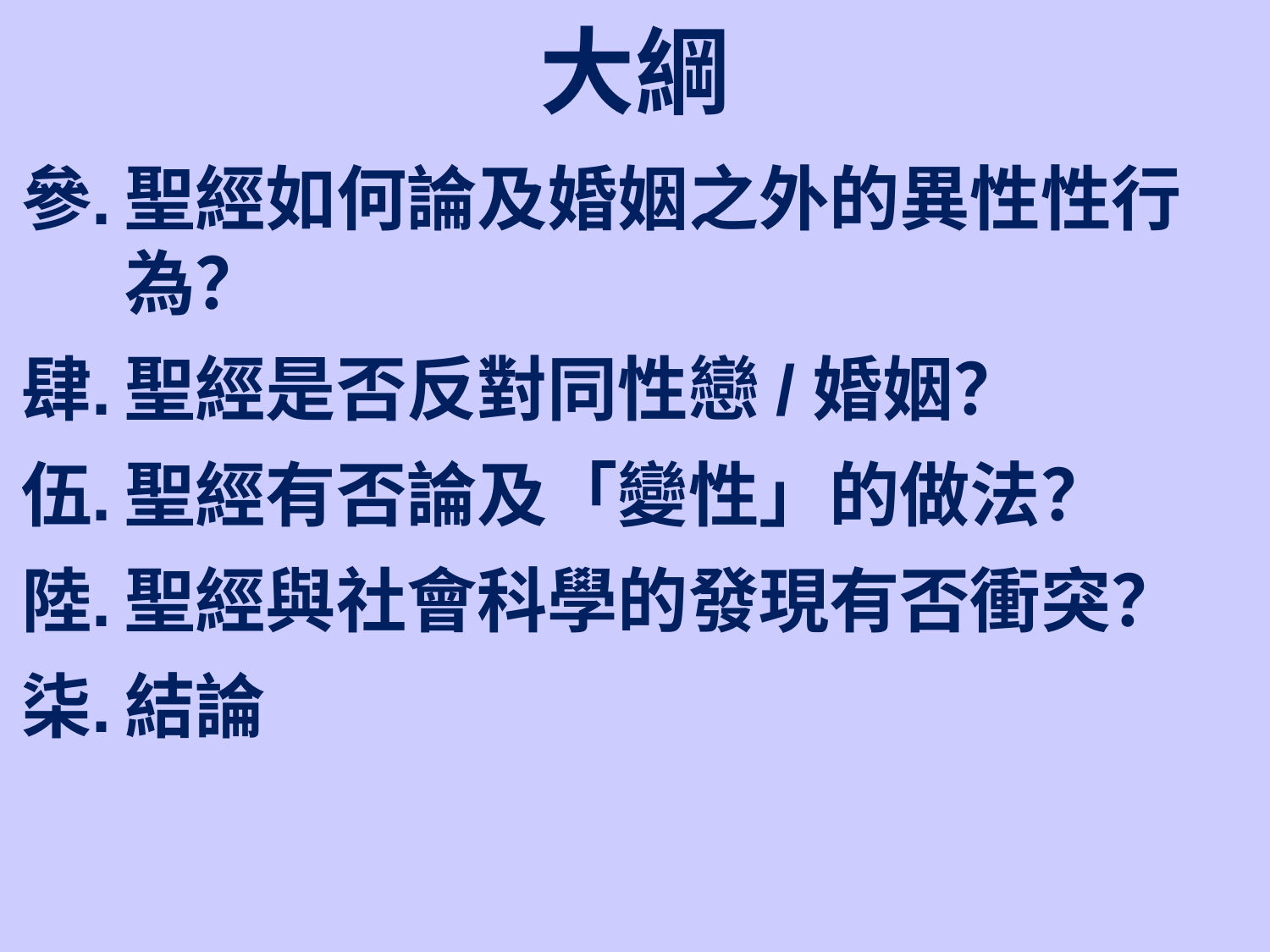

# 大綱
聖經如何論及婚姻之外的異性性行為？
聖經是否反對同性戀/婚姻？
聖經有否論及「變性」的做法？
聖經與社會科學的發現有否衝突？
結論